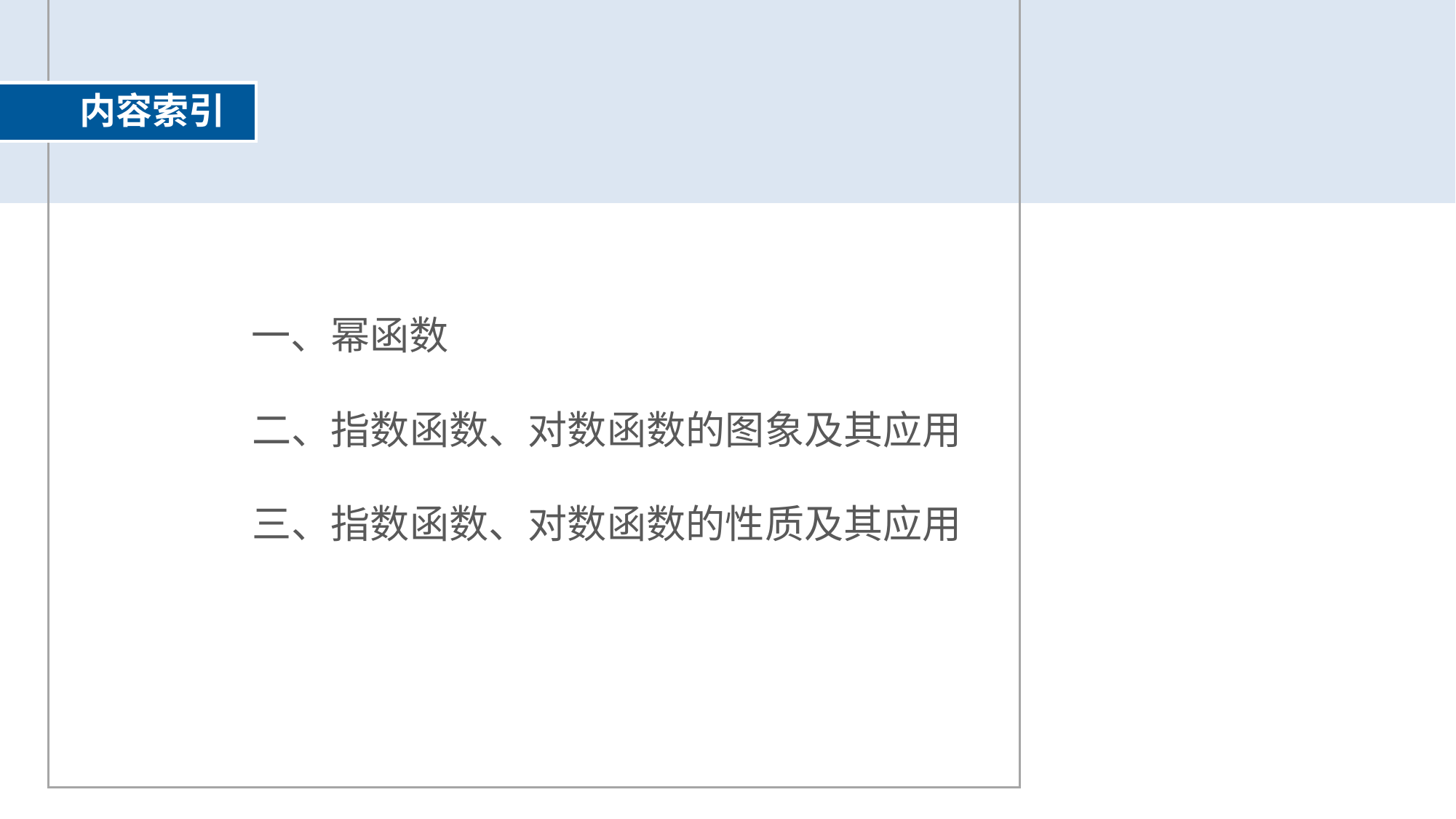

内容索引

一、幂函数
二、指数函数、对数函数的图象及其应用
三、指数函数、对数函数的性质及其应用